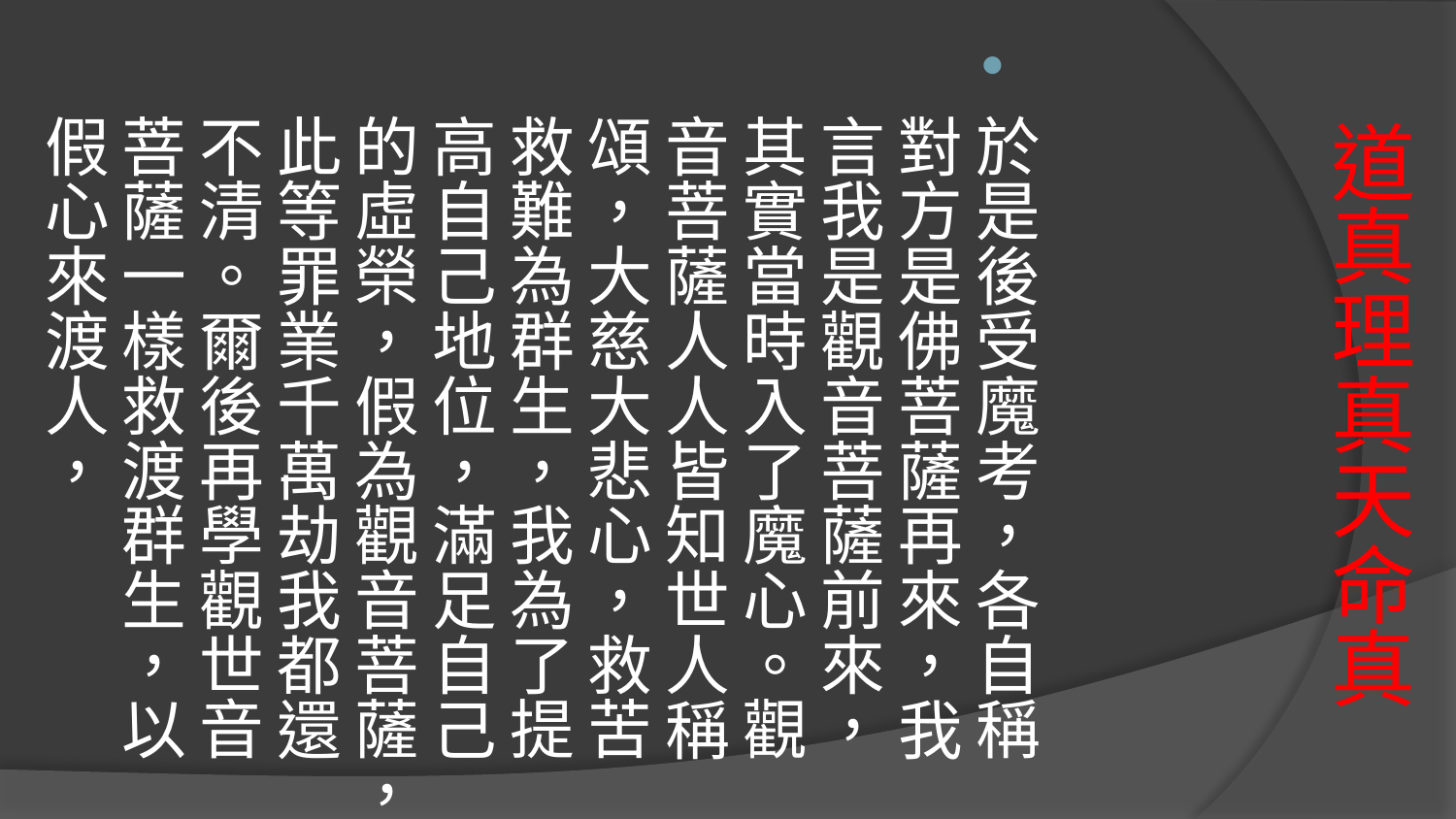

於是後受魔考，各自稱對方是佛菩薩再來，我言我是觀音菩薩前來，其實當時入了魔心。觀音菩薩人人皆知世人稱頌，大慈大悲心，救苦救難為群生，我為了提高自己地位，滿足自己的虛榮，假為觀音菩薩，此等罪業千萬劫我都還不清。爾後再學觀世音菩薩一樣救渡群生，以假心來渡人，
# 道真理真天命真